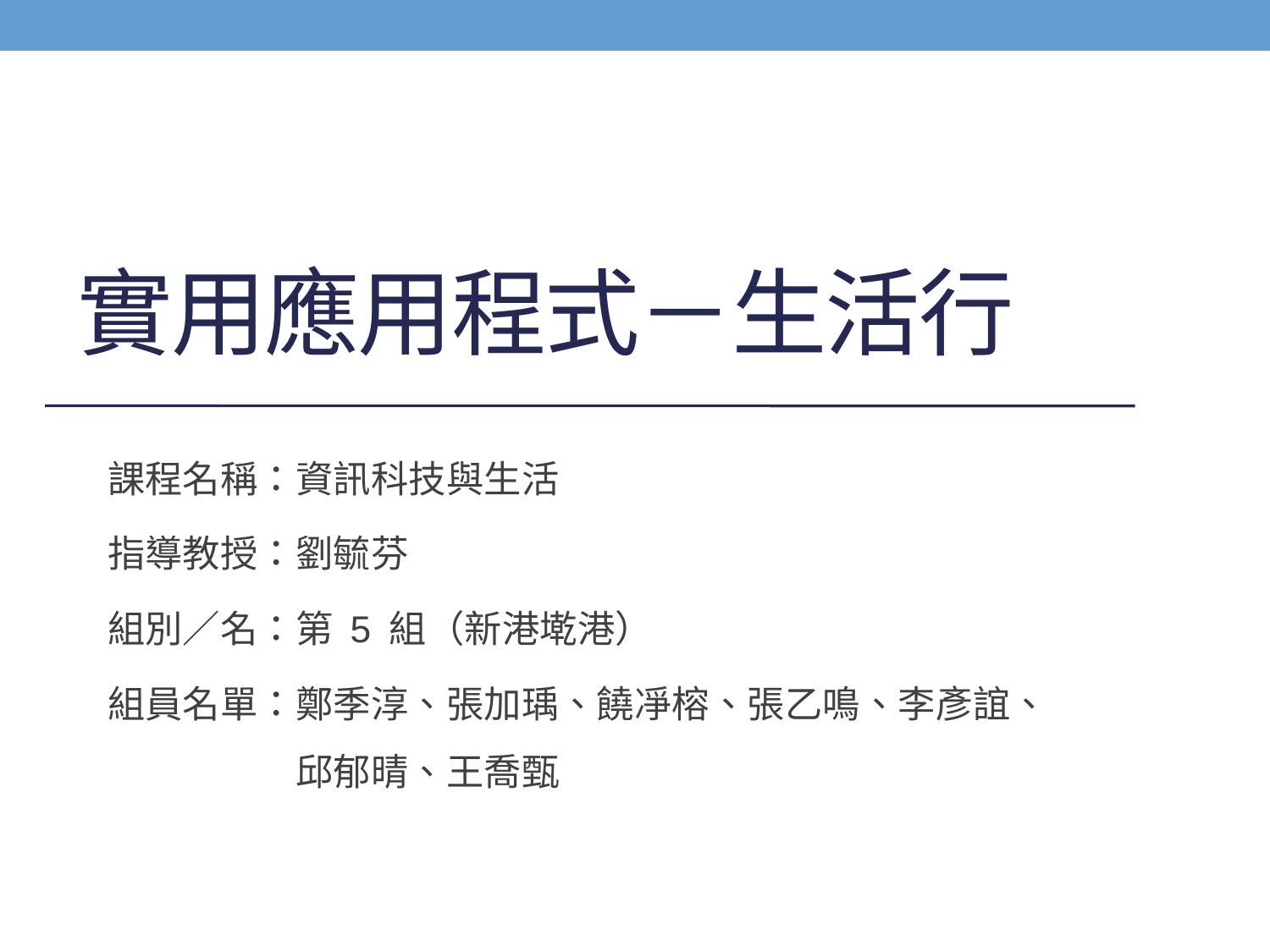

# 實用應用程式－生活行
課程名稱：資訊科技與生活
指導教授：劉毓芬
組別／名：第 5 組（新港墘港）
組員名單：鄭季淳、張加瑀、饒凈榕、張乙鳴、李彥誼、
　　　　　邱郁晴、王喬甄